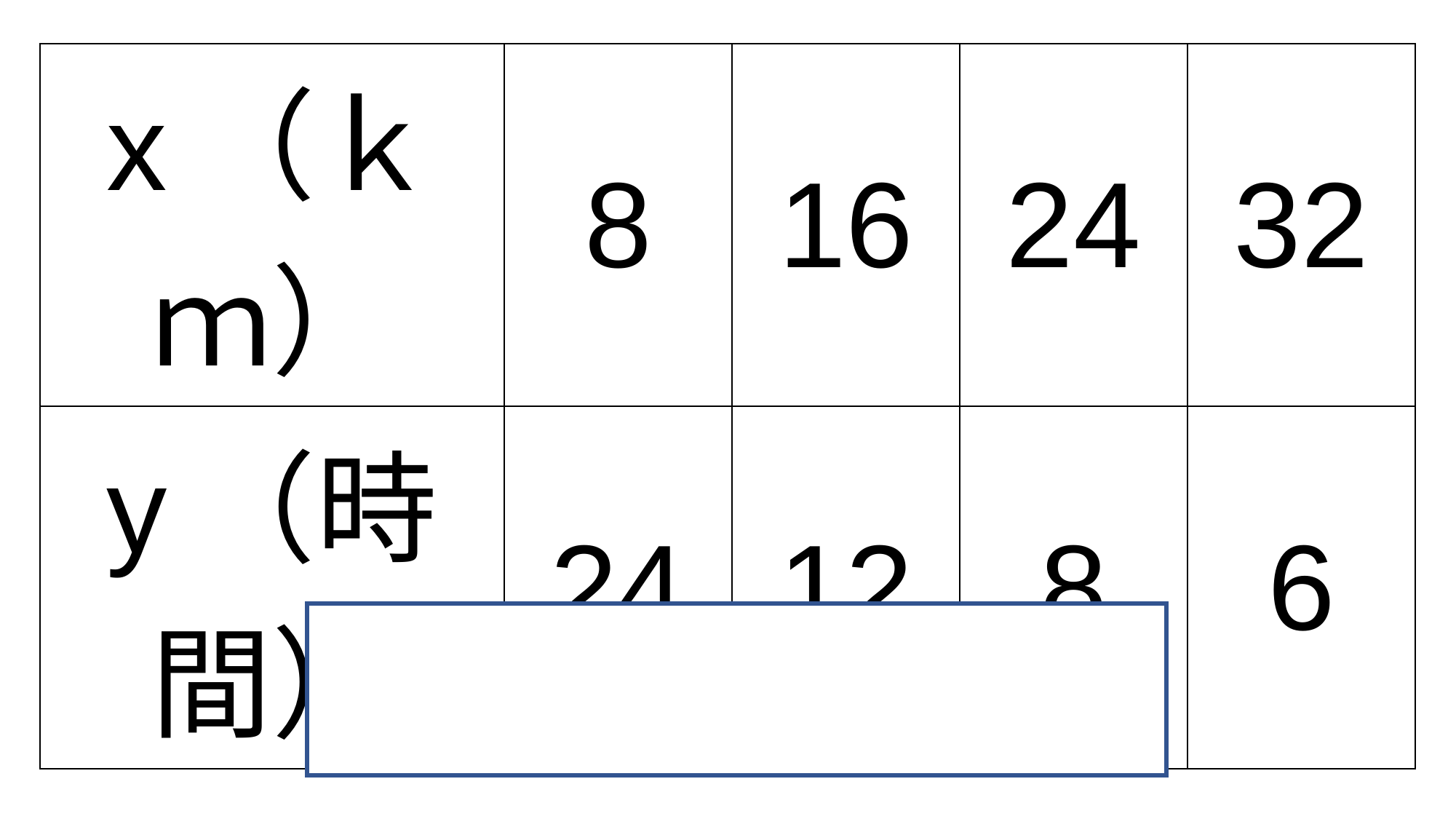

| x（ｋｍ） | 8 | 16 | 24 | 32 |
| --- | --- | --- | --- | --- |
| y（時間） | 24 | 12 | 8 | 6 |

比例
どちらでもない
反比例している